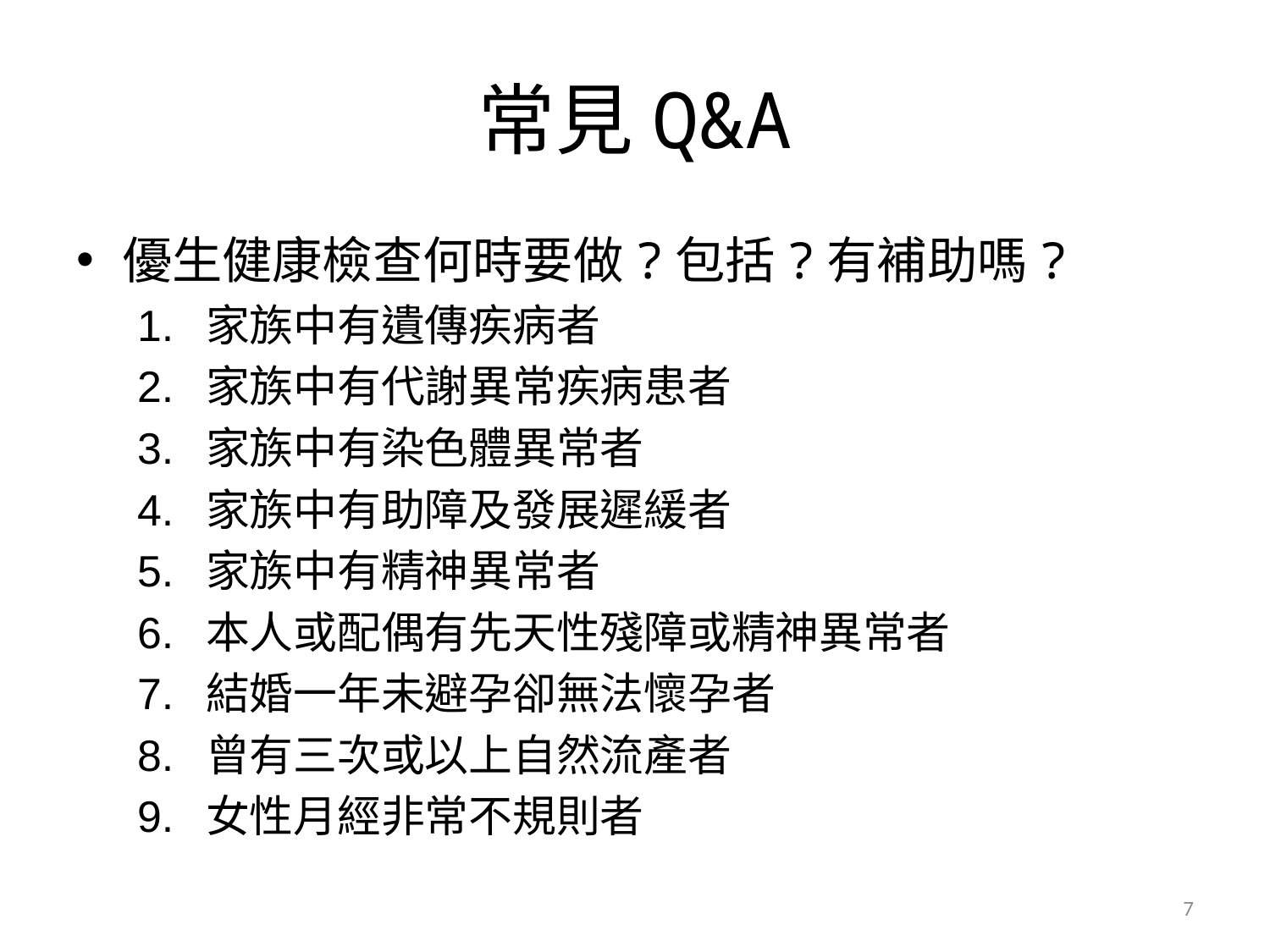

# 常見Q&A
優生健康檢查何時要做?包括?有補助嗎?
家族中有遺傳疾病者
家族中有代謝異常疾病患者
家族中有染色體異常者
家族中有助障及發展遲緩者
家族中有精神異常者
本人或配偶有先天性殘障或精神異常者
結婚一年未避孕卻無法懷孕者
曾有三次或以上自然流產者
女性月經非常不規則者

7